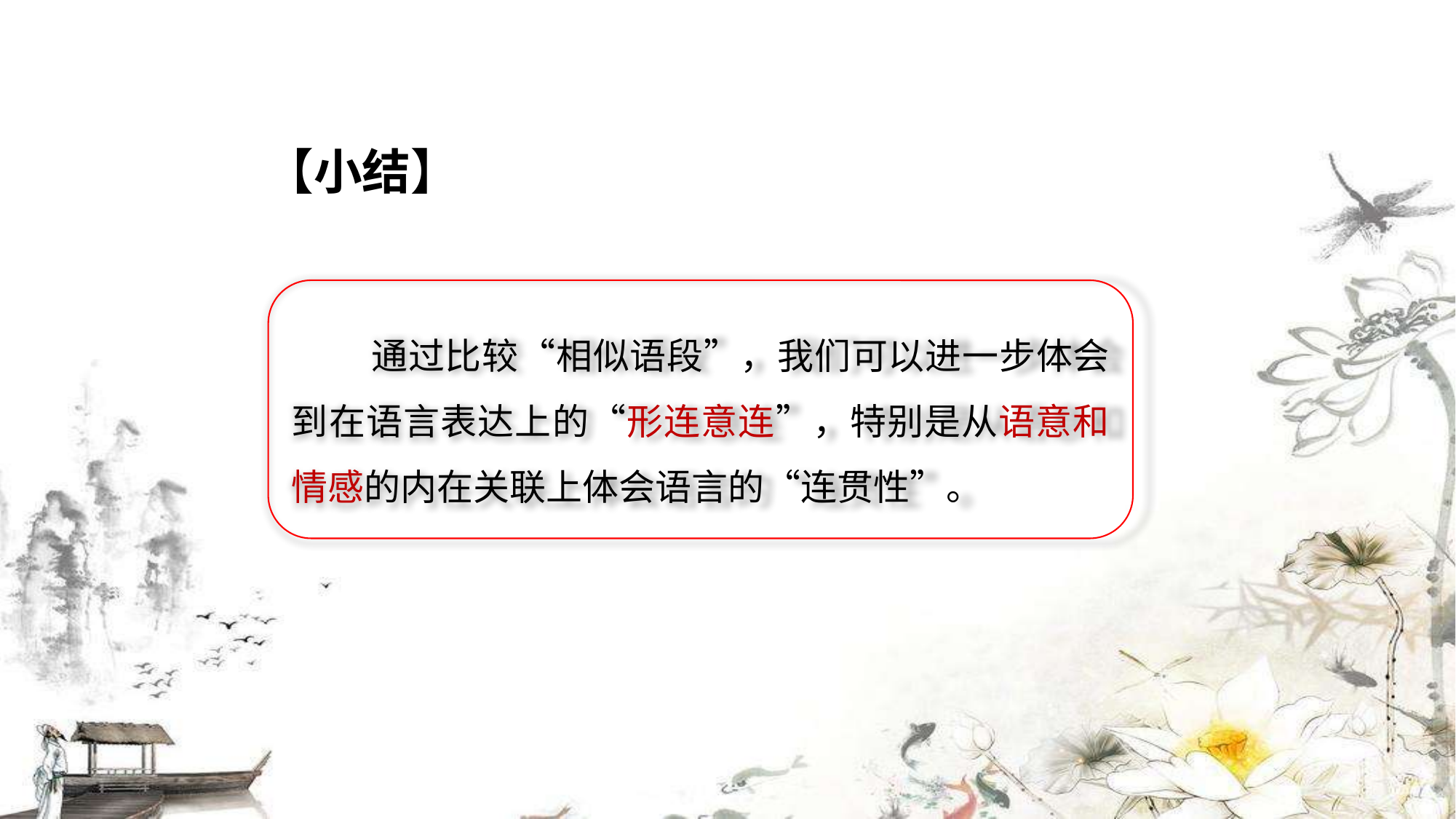

【小结】
        通过比较“相似语段”，我们可以进一步体会到在语言表达上的“形连意连”，特别是从语意和情感的内在关联上体会语言的“连贯性”。